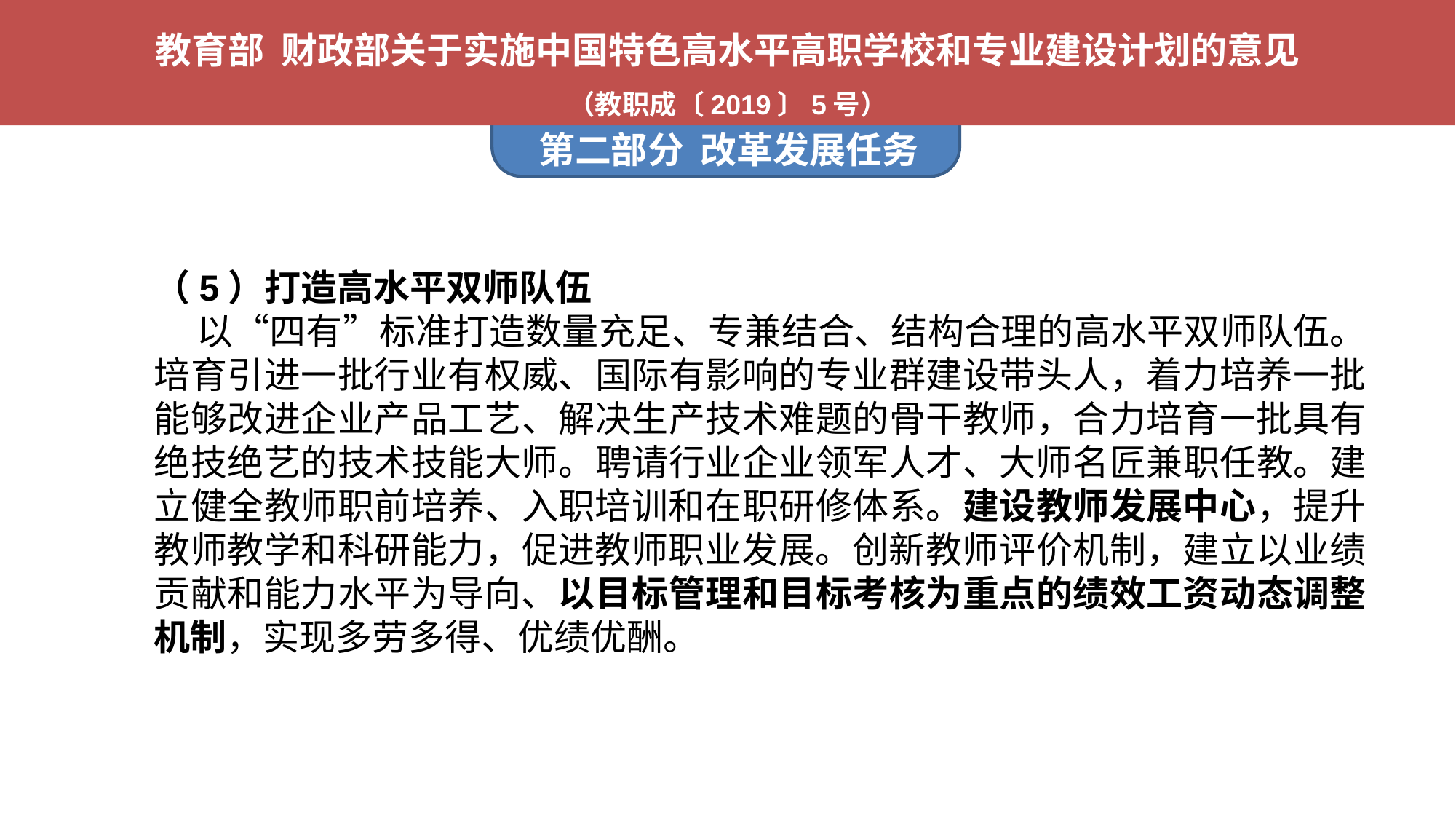

教育部  财政部关于实施中国特色高水平高职学校和专业建设计划的意见
（教职成〔2019〕5号）

第二部分  改革发展任务
（5）打造高水平双师队伍
    以“四有”标准打造数量充足、专兼结合、结构合理的高水平双师队伍。培育引进一批行业有权威、国际有影响的专业群建设带头人，着力培养一批能够改进企业产品工艺、解决生产技术难题的骨干教师，合力培育一批具有绝技绝艺的技术技能大师。聘请行业企业领军人才、大师名匠兼职任教。建立健全教师职前培养、入职培训和在职研修体系。建设教师发展中心，提升教师教学和科研能力，促进教师职业发展。创新教师评价机制，建立以业绩贡献和能力水平为导向、以目标管理和目标考核为重点的绩效工资动态调整机制，实现多劳多得、优绩优酬。